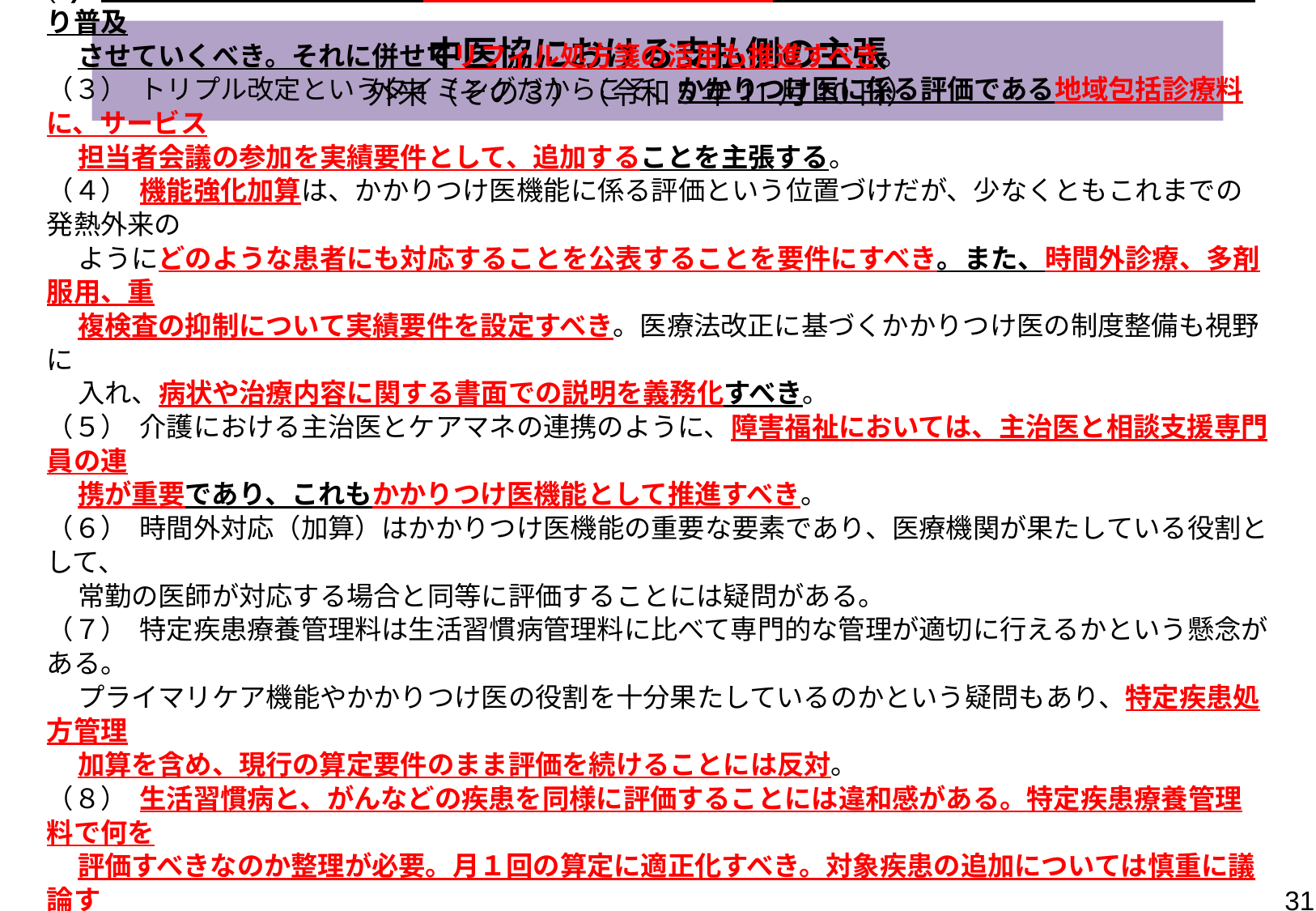

中医協における支払側の主張
外来（その３）（令和５年11月10日）
（１）  生活習慣病は月１回の受診で十分であり、月２回以上の受診に対する診療報酬上の評価は見直すべき。
(2)  症状が安定している患者は２、３か月に１回の受診形態を、医師による適切な治療計画のもとより普及
    させていくべき。それに併せてリフィル処方箋の活用も推進すべき。
（３）  トリプル改定というタイミングだからこそ、かかりつけ医に係る評価である地域包括診療料に、サービス
    担当者会議の参加を実績要件として、追加することを主張する。
（４）  機能強化加算は、かかりつけ医機能に係る評価という位置づけだが、少なくともこれまでの発熱外来の
    ようにどのような患者にも対応することを公表することを要件にすべき。また、時間外診療、多剤服用、重
    複検査の抑制について実績要件を設定すべき。医療法改正に基づくかかりつけ医の制度整備も視野に
    入れ、病状や治療内容に関する書面での説明を義務化すべき。
（５）  介護における主治医とケアマネの連携のように、障害福祉においては、主治医と相談支援専門員の連
    携が重要であり、これもかかりつけ医機能として推進すべき。
（６）  時間外対応（加算）はかかりつけ医機能の重要な要素であり、医療機関が果たしている役割として、
    常勤の医師が対応する場合と同等に評価することには疑問がある。
（７）  特定疾患療養管理料は生活習慣病管理料に比べて専門的な管理が適切に行えるかという懸念がある。
    プライマリケア機能やかかりつけ医の役割を十分果たしているのかという疑問もあり、特定疾患処方管理
    加算を含め、現行の算定要件のまま評価を続けることには反対。
（８）  生活習慣病と、がんなどの疾患を同様に評価することには違和感がある。特定疾患療養管理料で何を
    評価すべきなのか整理が必要。月１回の算定に適正化すべき。対象疾患の追加については慎重に議論す
    べき。
（９）  外来管理加算の算定要件は曖昧で評価の妥当性に非常に疑問を持っている。計画的な管理を評価す
    る診療報酬である特定疾患療養管理料、生活習慣病管理料、地域包括診療加算と併算定できる構造は
    理解しがたいので廃止を強く主張する。併算定は計画的な管理の二重評価であり整理すべき。

31